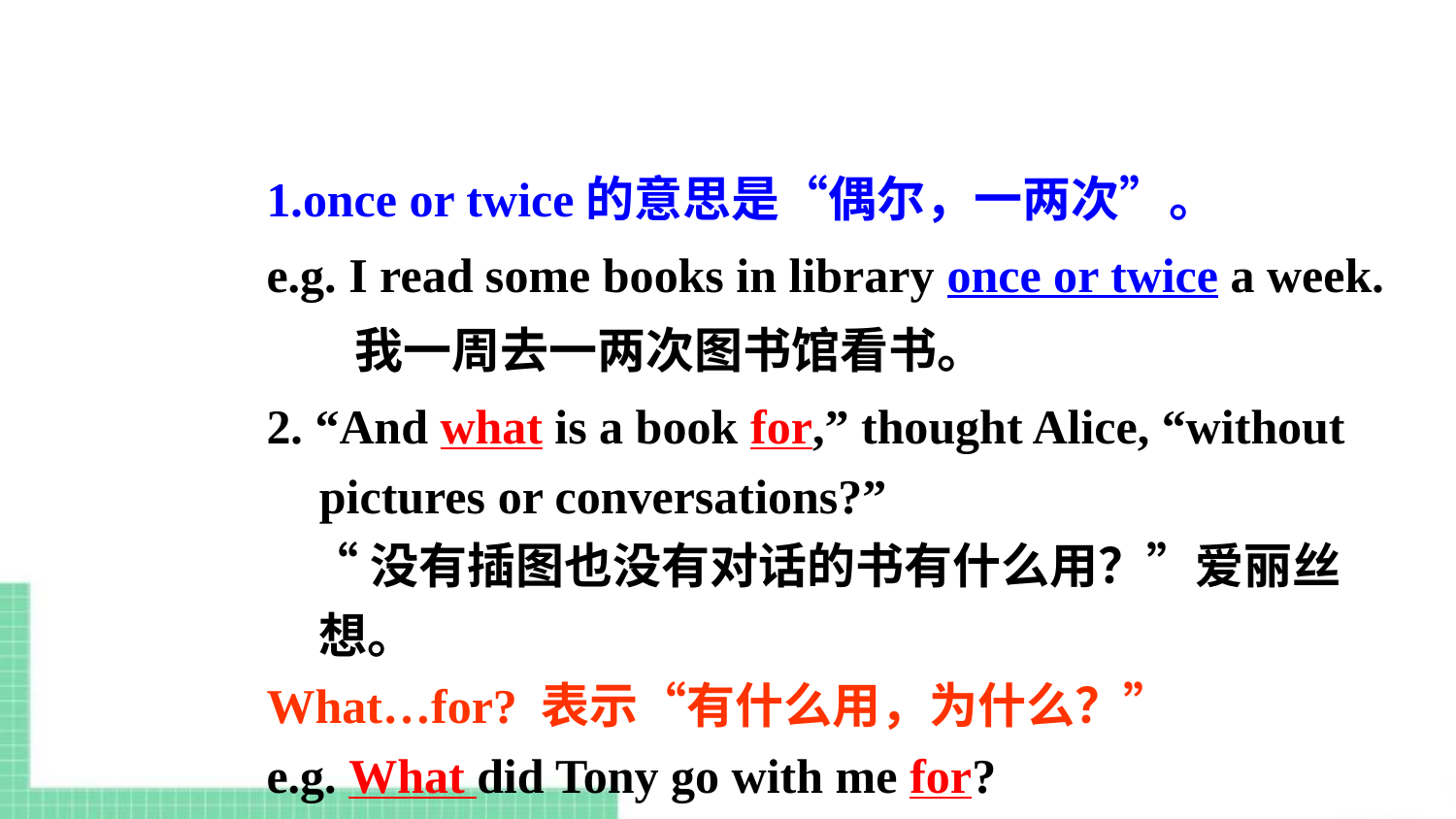

1.once or twice的意思是“偶尔，一两次”。
e.g. I read some books in library once or twice a week.
       我一周去一两次图书馆看书。
2. “And what is a book for,” thought Alice, “without pictures or conversations?”
    “没有插图也没有对话的书有什么用？”爱丽丝想。
What…for? 表示“有什么用，为什么？”
e.g. What did Tony go with me for?
       托尼为什么和我一起去？